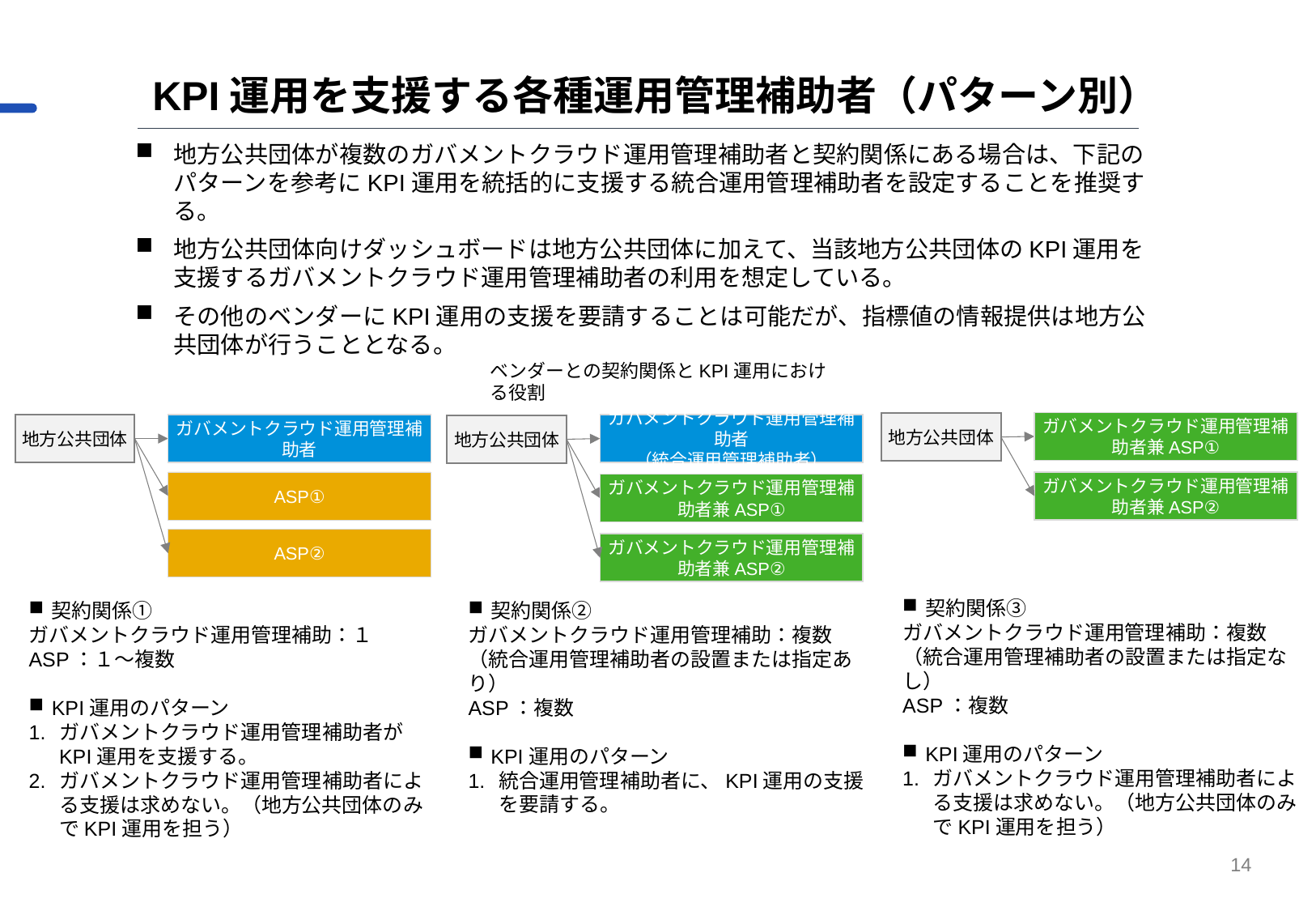

KPI運用を支援する各種運用管理補助者（パターン別）
地方公共団体が複数のガバメントクラウド運用管理補助者と契約関係にある場合は、下記のパターンを参考にKPI運用を統括的に支援する統合運用管理補助者を設定することを推奨する。
地方公共団体向けダッシュボードは地方公共団体に加えて、当該地方公共団体のKPI運用を支援するガバメントクラウド運用管理補助者の利用を想定している。
その他のベンダーにKPI運用の支援を要請することは可能だが、指標値の情報提供は地方公共団体が行うこととなる。
ベンダーとの契約関係とKPI運用における役割
ガバメントクラウド運用管理補助者兼ASP①
地方公共団体
ガバメントクラウド運用管理補助者兼ASP②
地方公共団体
ガバメントクラウド運用管理補助者
ASP①
ASP②
ガバメントクラウド運用管理補助者
（統合運用管理補助者）
地方公共団体
ガバメントクラウド運用管理補助者兼ASP①
ガバメントクラウド運用管理補助者兼ASP②
契約関係③
ガバメントクラウド運用管理補助：複数
（統合運用管理補助者の設置または指定なし）
ASP：複数

KPI運用のパターン
ガバメントクラウド運用管理補助者による支援は求めない。（地方公共団体のみでKPI運用を担う）
契約関係①
ガバメントクラウド運用管理補助：１
ASP：１～複数

KPI運用のパターン
ガバメントクラウド運用管理補助者がKPI運用を支援する。
ガバメントクラウド運用管理補助者による支援は求めない。（地方公共団体のみでKPI運用を担う）
契約関係②
ガバメントクラウド運用管理補助：複数
（統合運用管理補助者の設置または指定あり）
ASP：複数

KPI運用のパターン
統合運用管理補助者に、KPI運用の支援を要請する。
14